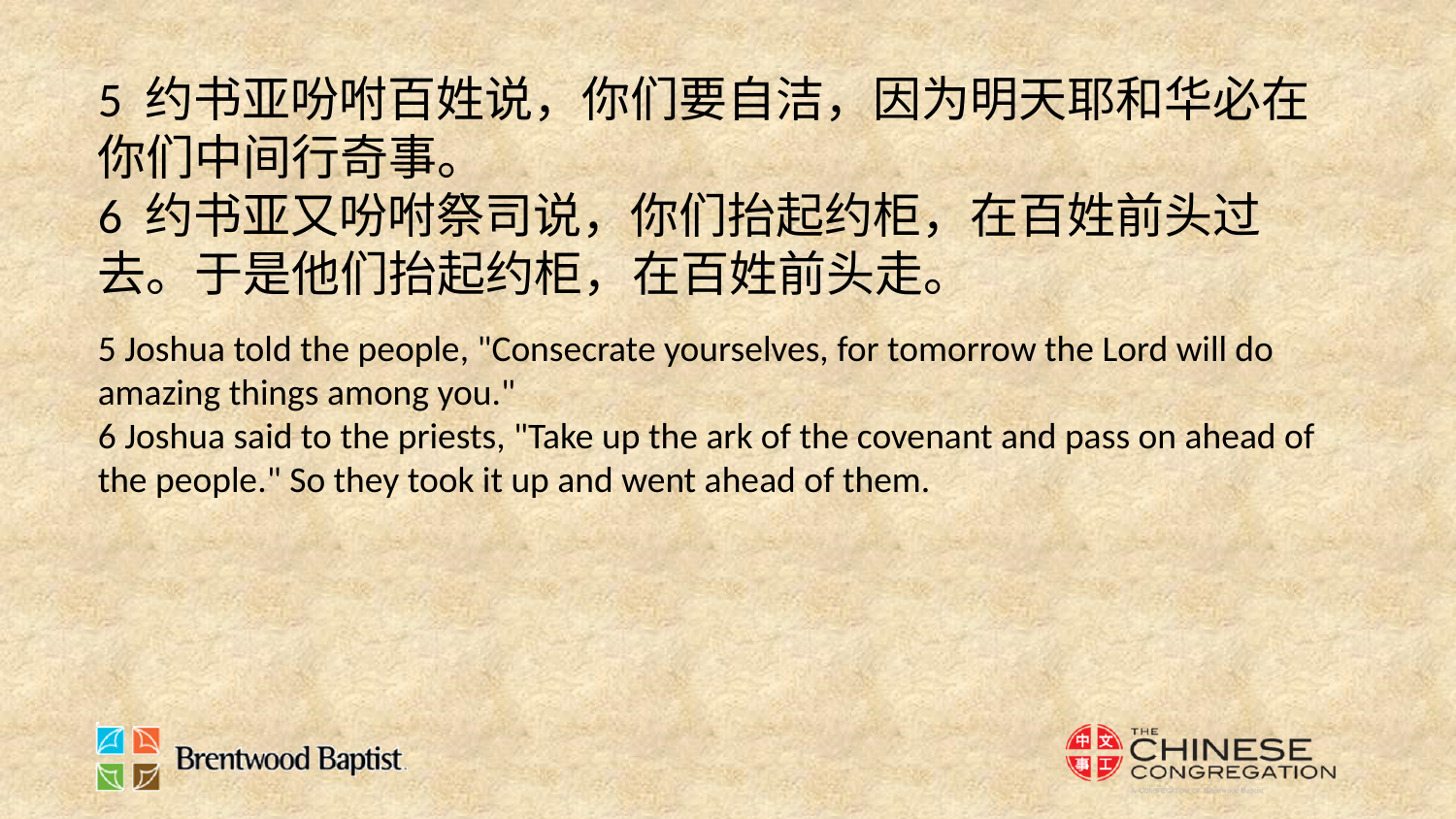

5 约书亚吩咐百姓说，你们要自洁，因为明天耶和华必在你们中间行奇事。
6 约书亚又吩咐祭司说，你们抬起约柜，在百姓前头过去。于是他们抬起约柜，在百姓前头走。

5 Joshua told the people, "Consecrate yourselves, for tomorrow the Lord will do amazing things among you."
6 Joshua said to the priests, "Take up the ark of the covenant and pass on ahead of the people." So they took it up and went ahead of them.